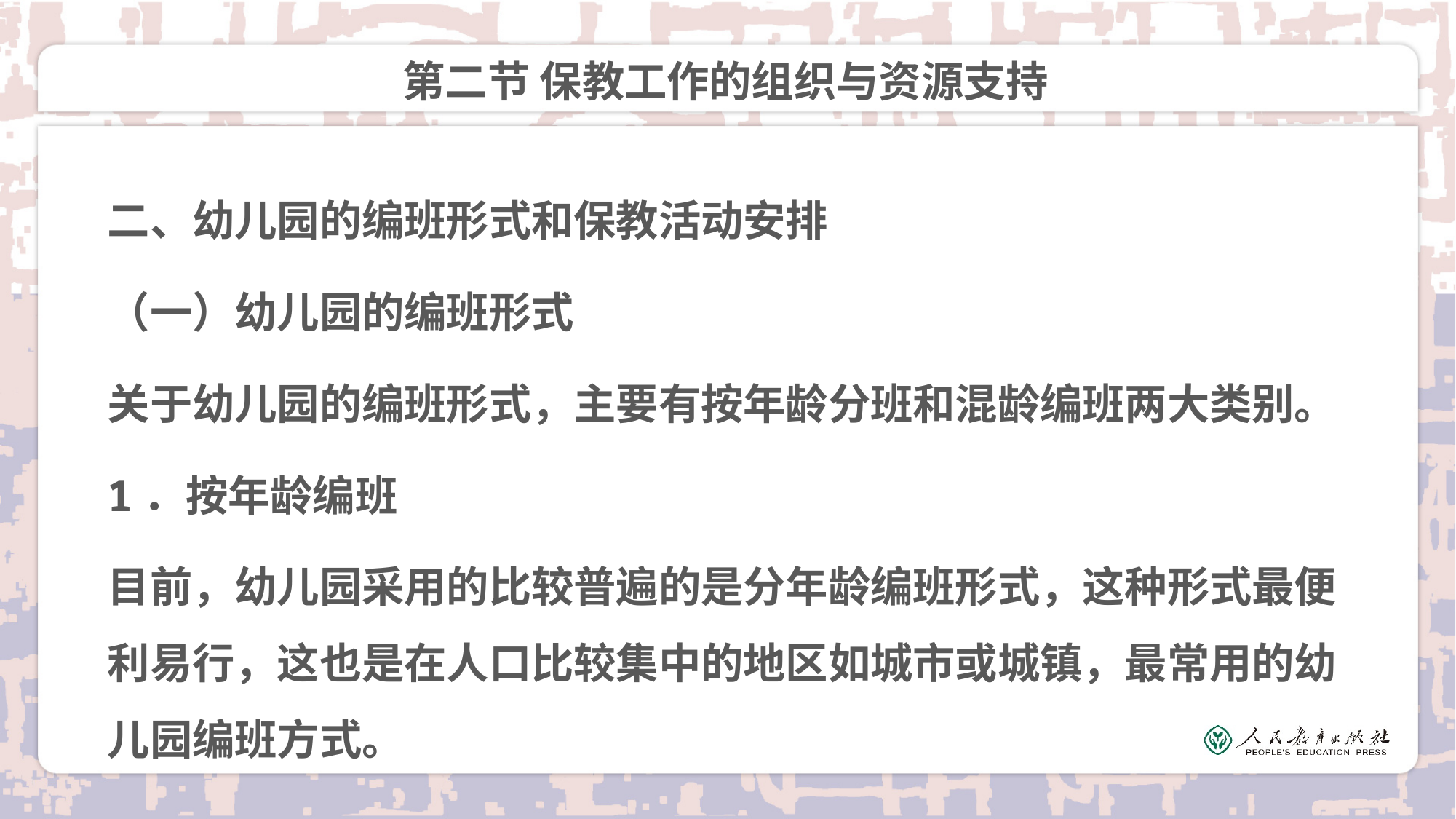

# 第二节 保教工作的组织与资源支持
二、幼儿园的编班形式和保教活动安排
（一）幼儿园的编班形式
关于幼儿园的编班形式，主要有按年龄分班和混龄编班两大类别。
1．按年龄编班
目前，幼儿园采用的比较普遍的是分年龄编班形式，这种形式最便利易行，这也是在人口比较集中的地区如城市或城镇，最常用的幼儿园编班方式。